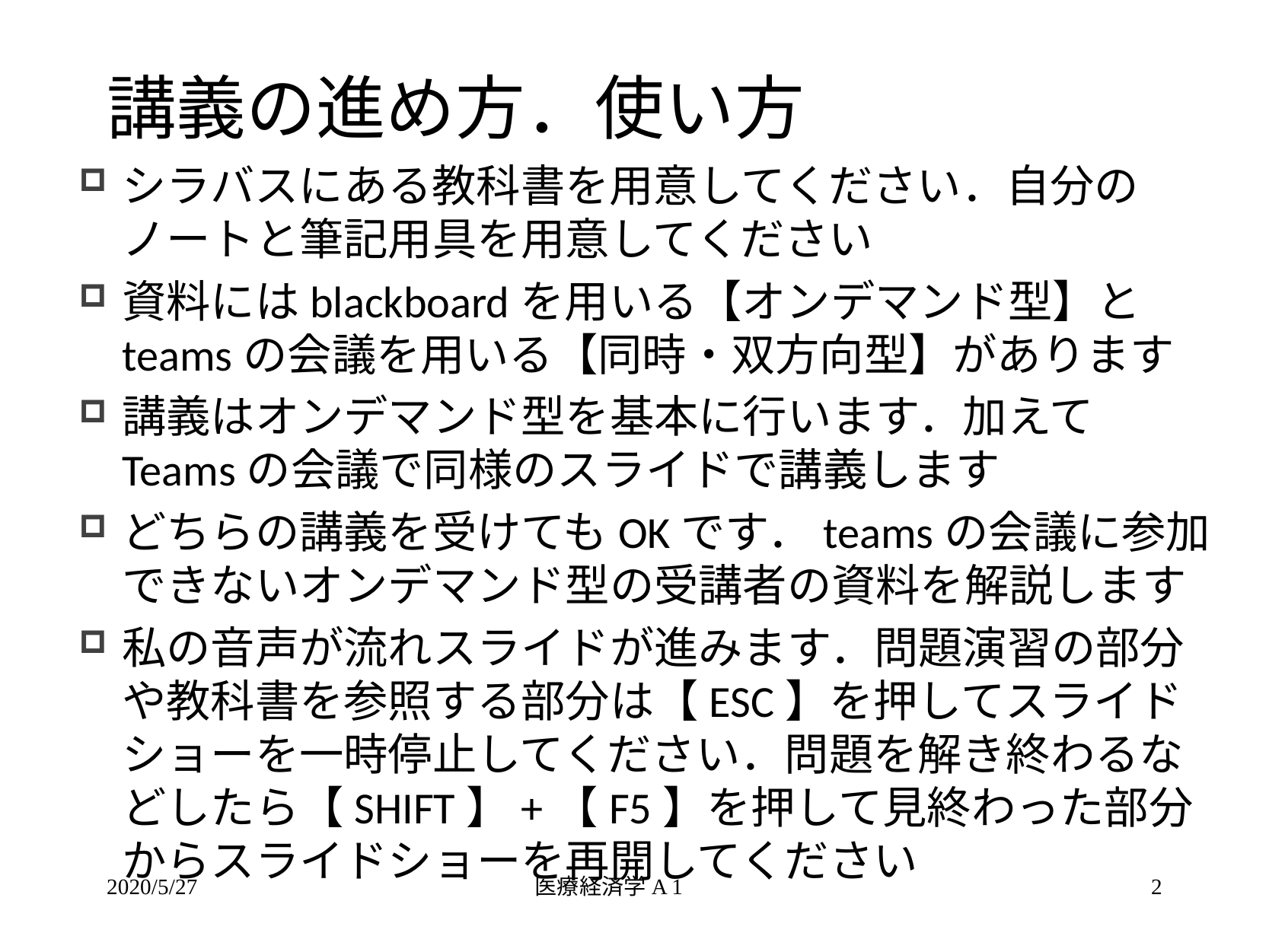

# 講義の進め方．使い方
シラバスにある教科書を用意してください．自分のノートと筆記用具を用意してください
資料にはblackboardを用いる【オンデマンド型】とteamsの会議を用いる【同時・双方向型】があります
講義はオンデマンド型を基本に行います．加えてTeamsの会議で同様のスライドで講義します
どちらの講義を受けてもOKです．teamsの会議に参加できないオンデマンド型の受講者の資料を解説します
私の音声が流れスライドが進みます．問題演習の部分や教科書を参照する部分は【ESC】を押してスライドショーを一時停止してください．問題を解き終わるなどしたら【SHIFT】+【F5】を押して見終わった部分からスライドショーを再開してください
2020/5/27
医療経済学A 1
2